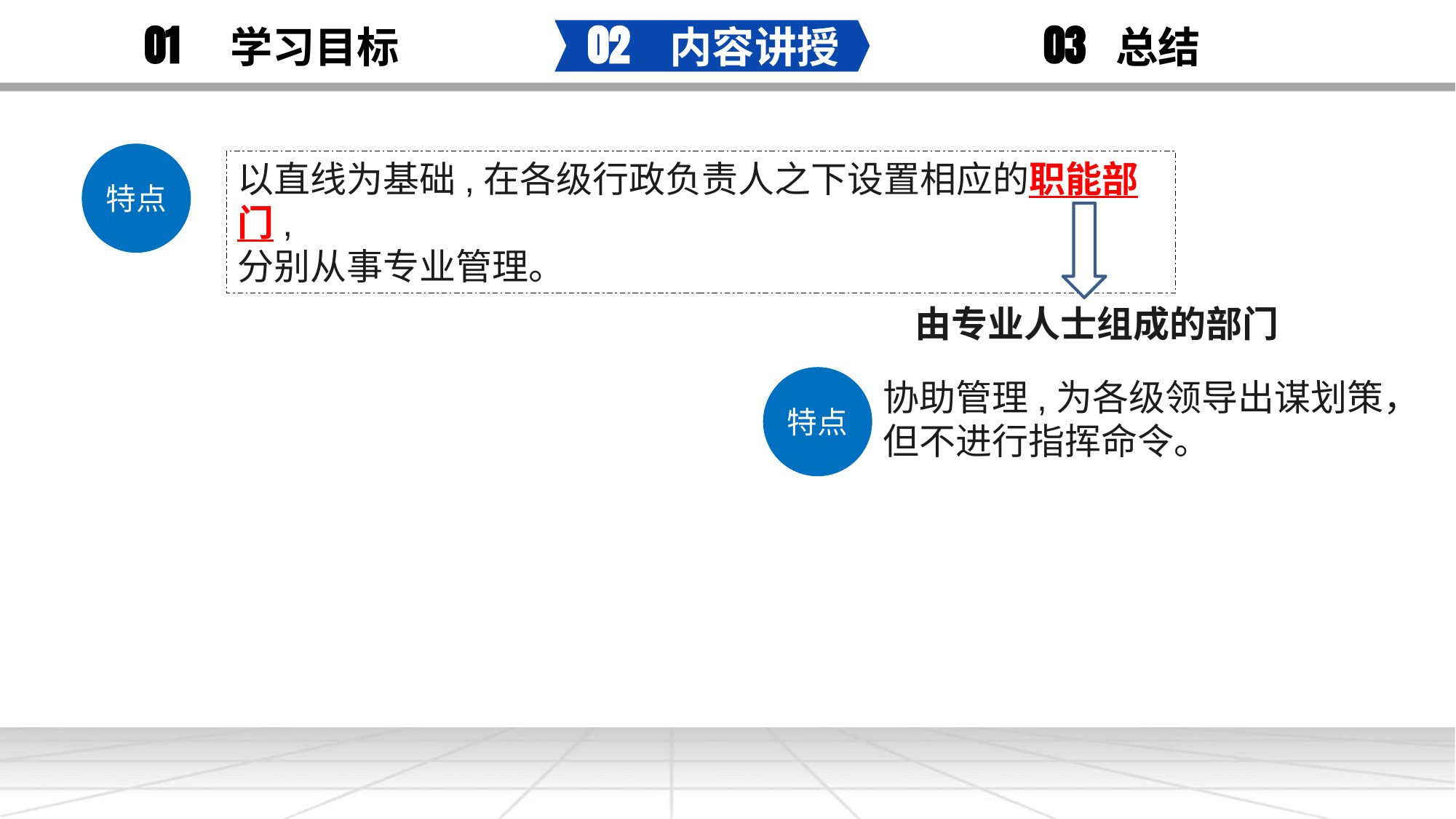

02   内容讲授
03  总结
01    学习目标

特点
以直线为基础,在各级行政负责人之下设置相应的职能部门,
分别从事专业管理。

由专业人士组成的部门

特点
协助管理,为各级领导出谋划策，
但不进行指挥命令。
猴子取食的实验说明了什么问题？